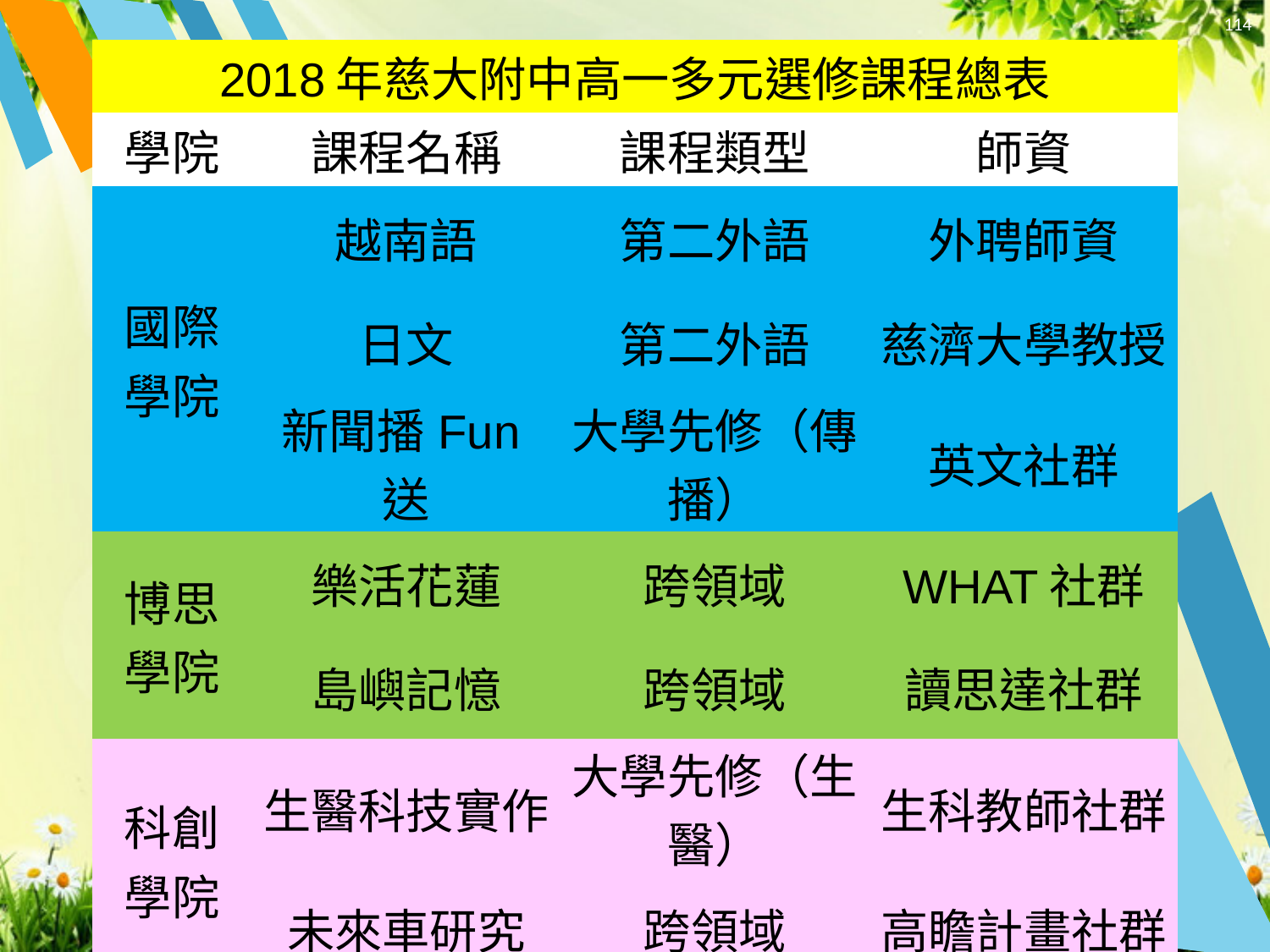

114
| 2018年慈大附中高一多元選修課程總表 |  |  |  |
| --- | --- | --- | --- |
| 學院 | 課程名稱 | 課程類型 | 師資 |
| 國際 學院 | 越南語 | 第二外語 | 外聘師資 |
|  | 日文 | 第二外語 | 慈濟大學教授 |
|  | 新聞播Fun送 | 大學先修（傳播） | 英文社群 |
| 博思 學院 | 樂活花蓮 | 跨領域 | WHAT社群 |
|  | 島嶼記憶 | 跨領域 | 讀思達社群 |
| 科創 學院 | 生醫科技實作 | 大學先修（生醫） | 生科教師社群 |
|  | 未來車研究 | 跨領域 | 高瞻計畫社群 |